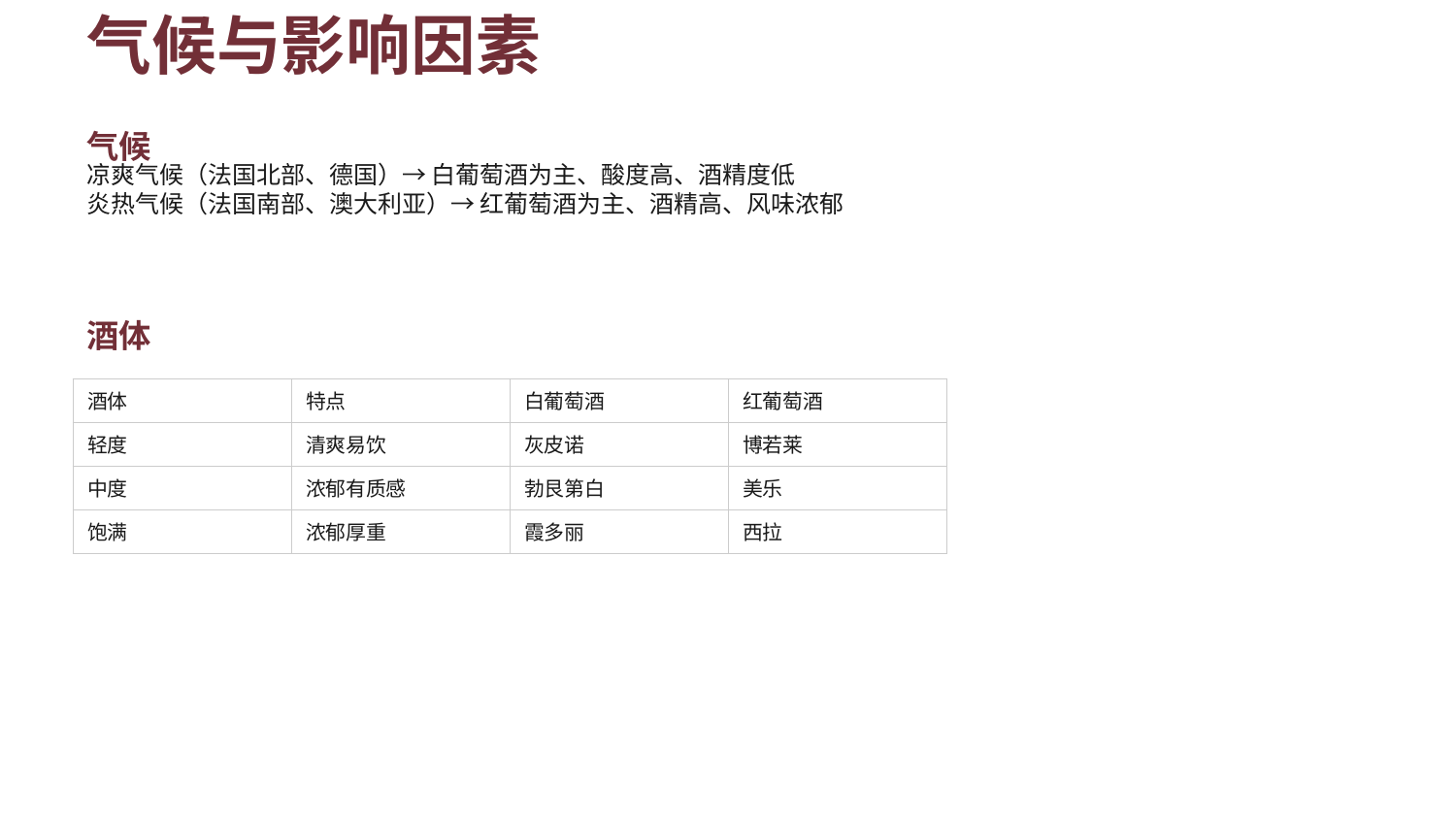

气候与影响因素
气候
凉爽气候（法国北部、德国）→ 白葡萄酒为主、酸度高、酒精度低
炎热气候（法国南部、澳大利亚）→ 红葡萄酒为主、酒精高、风味浓郁
酒体
| 酒体 | 特点 | 白葡萄酒 | 红葡萄酒 |
| --- | --- | --- | --- |
| 轻度 | 清爽易饮 | 灰皮诺 | 博若莱 |
| 中度 | 浓郁有质感 | 勃艮第白 | 美乐 |
| 饱满 | 浓郁厚重 | 霞多丽 | 西拉 |